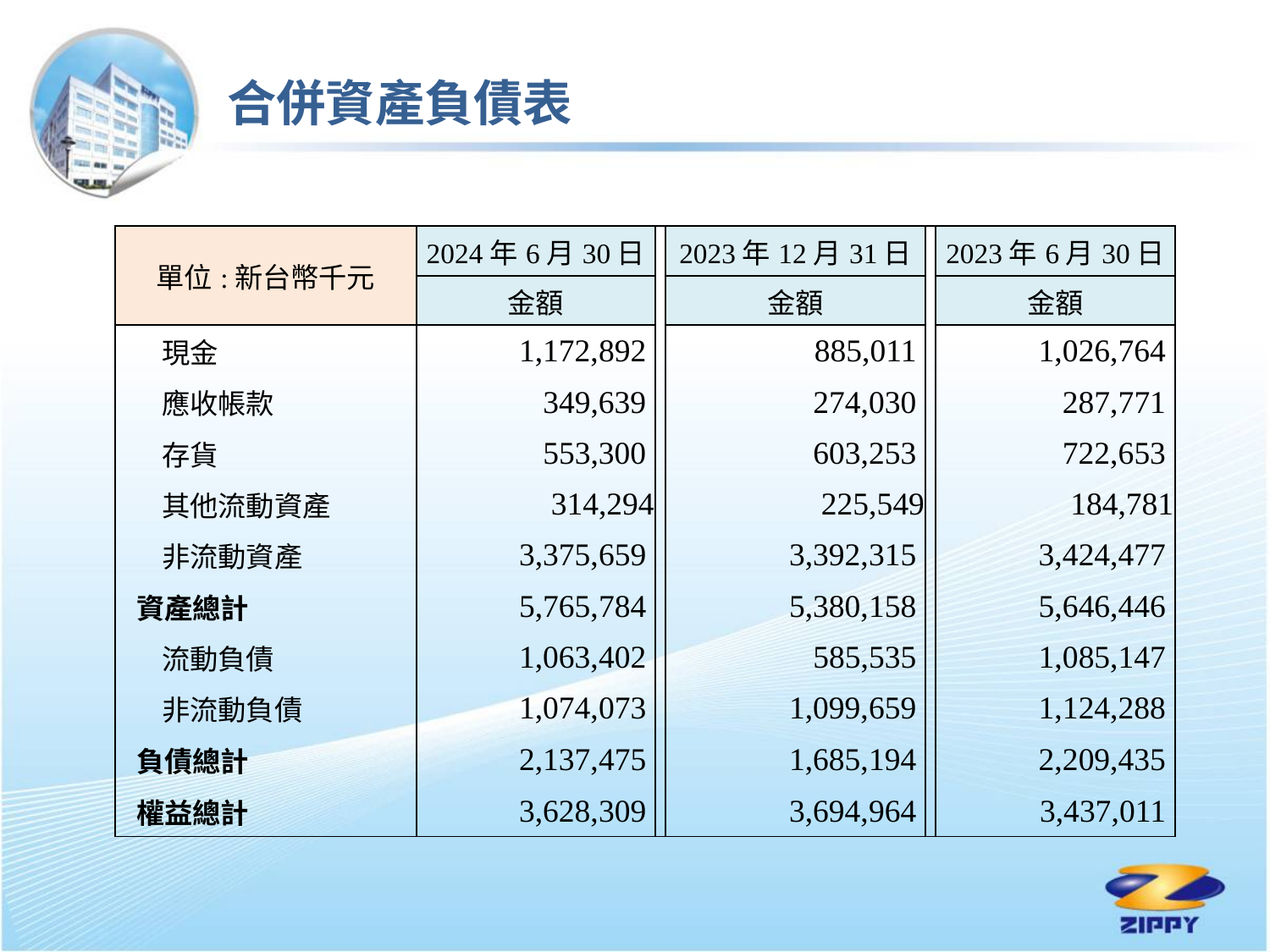

合併資產負債表

| 單位:新台幣千元 | 2024年6月30日 |  | 2023年12月31日 |  | 2023年6月30日 |
| --- | --- | --- | --- | --- | --- |
|  | 金額 |  | 金額 |  | 金額 |
| 現金 | 1,172,892 |  | 885,011 |  | 1,026,764 |
| 應收帳款 | 349,639 |  | 274,030 |  | 287,771 |
| 存貨 | 553,300 |  | 603,253 |  | 722,653 |
| 其他流動資產 | 314,294 |  | 225,549 |  | 184,781 |
| 非流動資產 | 3,375,659 |  | 3,392,315 |  | 3,424,477 |
| 資產總計 | 5,765,784 |  | 5,380,158 |  | 5,646,446 |
| 流動負債 | 1,063,402 |  | 585,535 |  | 1,085,147 |
| 非流動負債 | 1,074,073 |  | 1,099,659 |  | 1,124,288 |
| 負債總計 | 2,137,475 |  | 1,685,194 |  | 2,209,435 |
| 權益總計 | 3,628,309 |  | 3,694,964 |  | 3,437,011 |